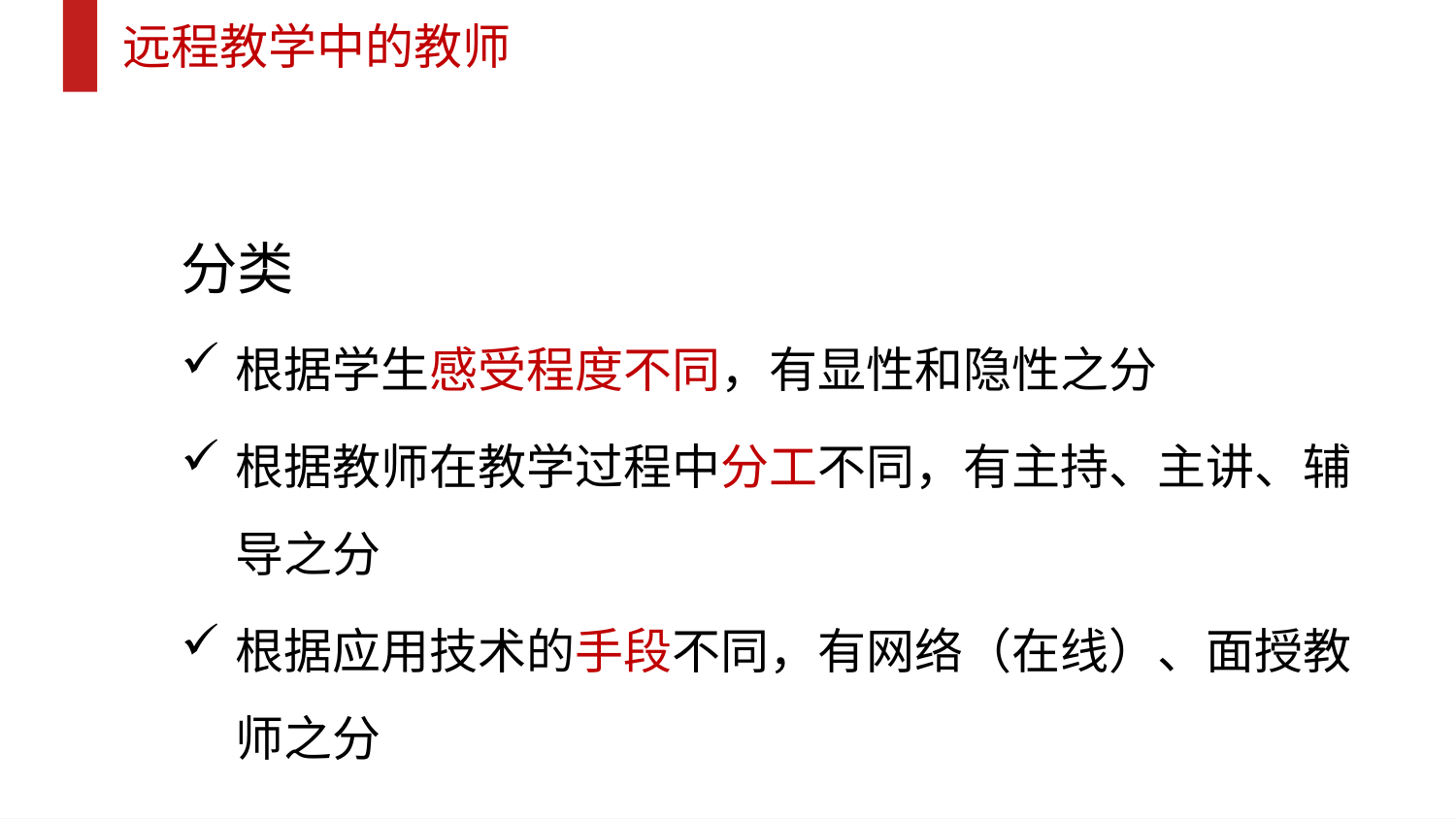

远程教学中的教师
分类
根据学生感受程度不同，有显性和隐性之分
根据教师在教学过程中分工不同，有主持、主讲、辅导之分
根据应用技术的手段不同，有网络（在线）、面授教师之分